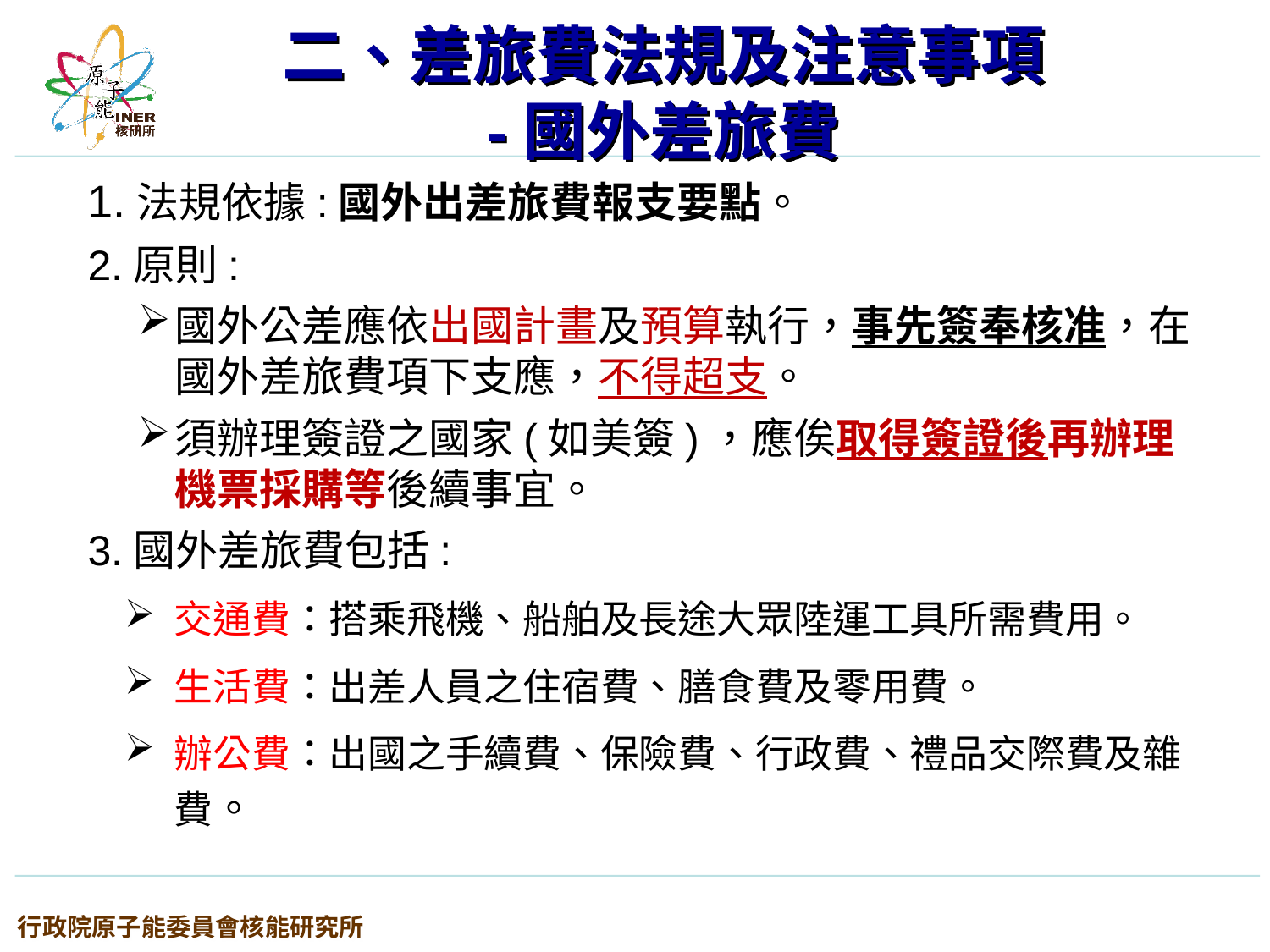

二、差旅費法規及注意事項
-國外差旅費
1.法規依據:國外出差旅費報支要點。
2.原則:
國外公差應依出國計畫及預算執行，事先簽奉核准，在國外差旅費項下支應，不得超支。
須辦理簽證之國家(如美簽)，應俟取得簽證後再辦理機票採購等後續事宜。
3.國外差旅費包括:
交通費：搭乘飛機、船舶及長途大眾陸運工具所需費用。
生活費：出差人員之住宿費、膳食費及零用費。
辦公費：出國之手續費、保險費、行政費、禮品交際費及雜費。